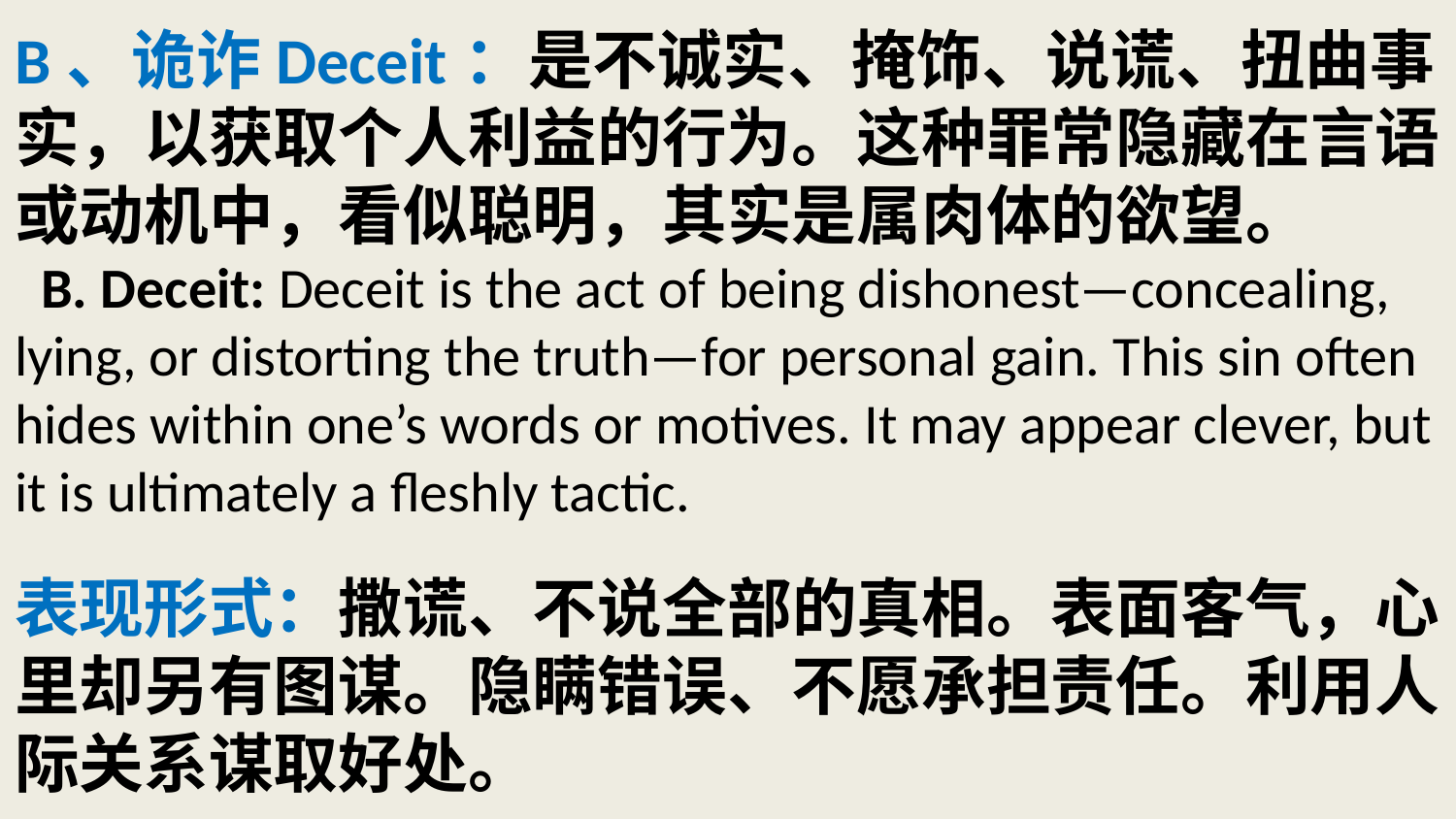

# B、诡诈Deceit：是不诚实、掩饰、说谎、扭曲事实，以获取个人利益的行为。这种罪常隐藏在言语或动机中，看似聪明，其实是属肉体的欲望。 B. Deceit: Deceit is the act of being dishonest—concealing, lying, or distorting the truth—for personal gain. This sin often hides within one’s words or motives. It may appear clever, but it is ultimately a fleshly tactic. 表现形式：撒谎、不说全部的真相。表面客气，心里却另有图谋。隐瞒错误、不愿承担责任。利用人际关系谋取好处。